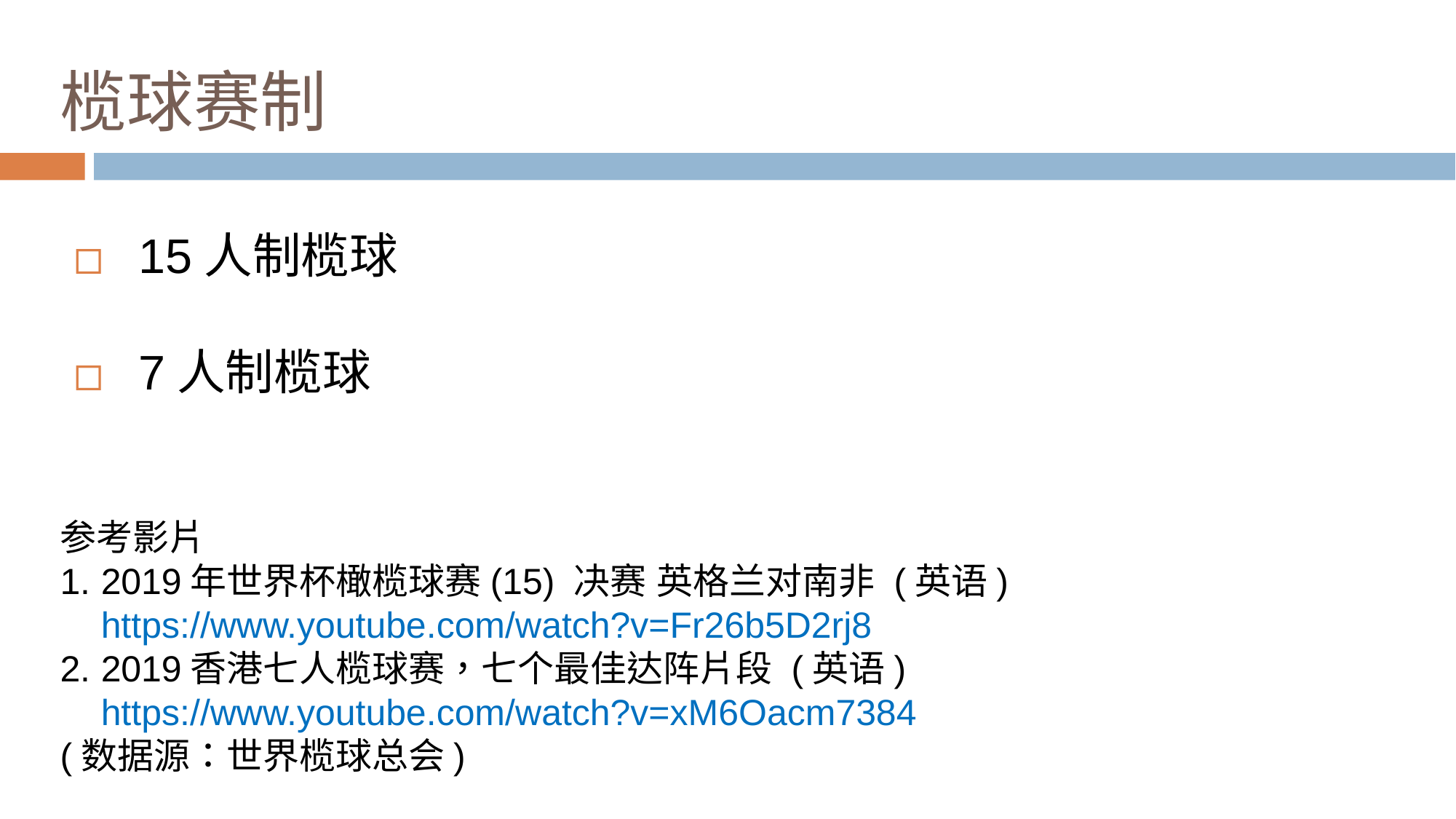

# 榄球赛制
15人制榄球

7人制榄球
参考影片
2019年世界杯橄榄球赛(15) 决赛 英格兰对南非 (英语)  https://www.youtube.com/watch?v=Fr26b5D2rj8
2019香港七人榄球赛，七个最佳达阵片段 (英语) https://www.youtube.com/watch?v=xM6Oacm7384
(数据源：世界榄球总会)